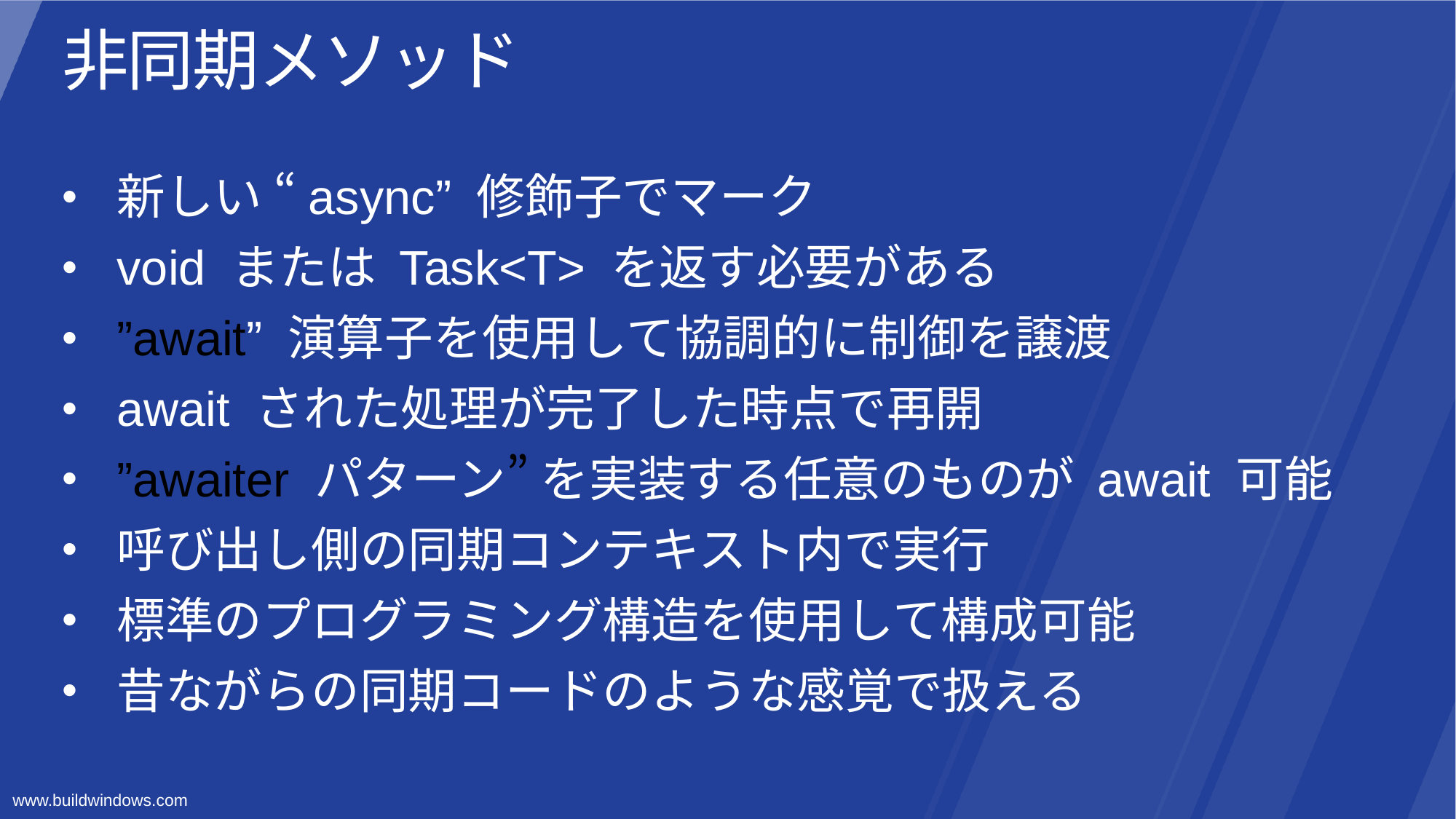

# 非同期メソッド
新しい “async” 修飾子でマーク
void または Task<T> を返す必要がある
”await” 演算子を使用して協調的に制御を譲渡
await された処理が完了した時点で再開
”awaiter パターン” を実装する任意のものが await 可能
呼び出し側の同期コンテキスト内で実行
標準のプログラミング構造を使用して構成可能
昔ながらの同期コードのような感覚で扱える